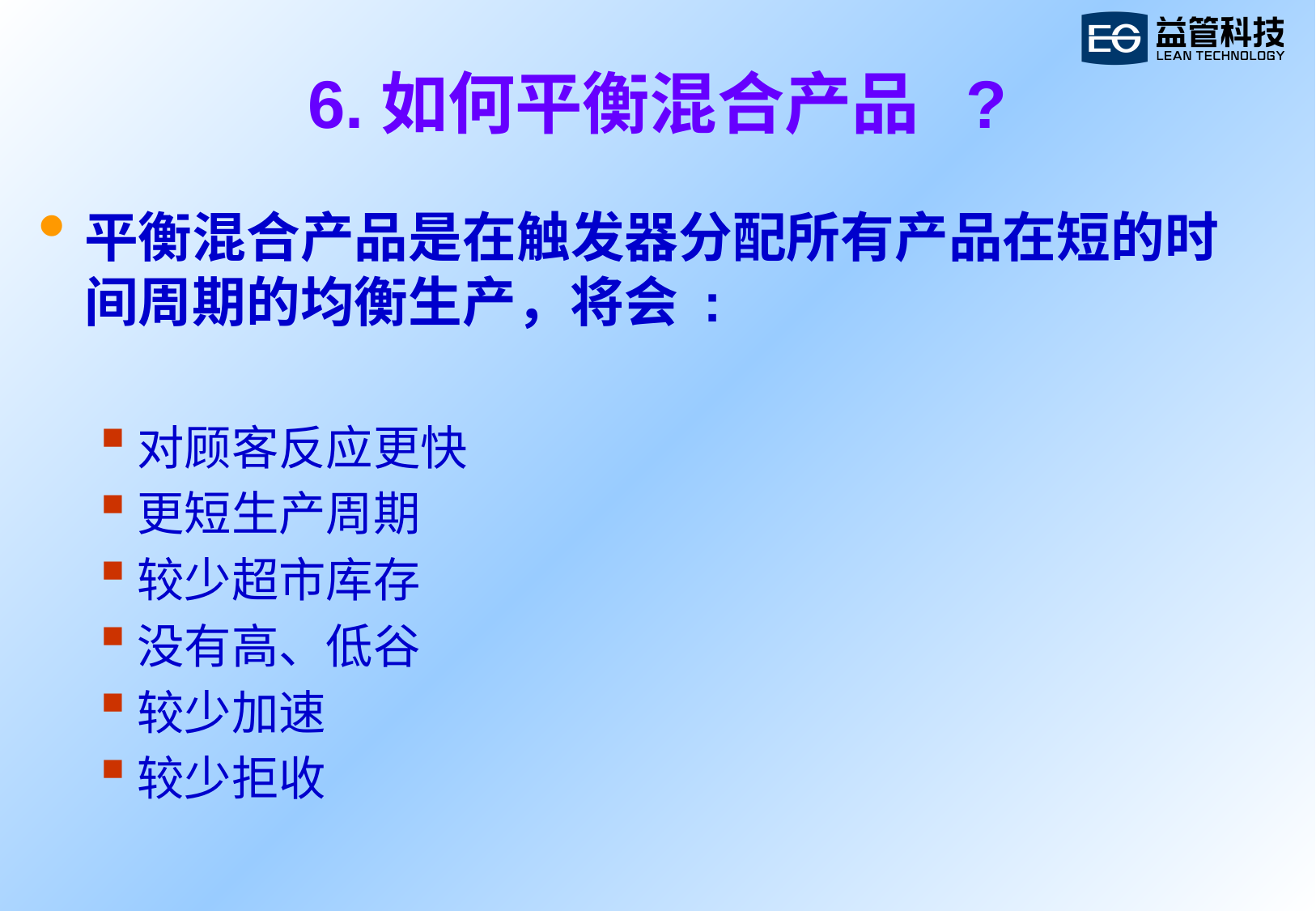

# 6.如何平衡混合产品  ?
平衡混合产品是在触发器分配所有产品在短的时间周期的均衡生产，将会 :

对顾客反应更快
更短生产周期
较少超市库存
没有高、低谷
较少加速
较少拒收